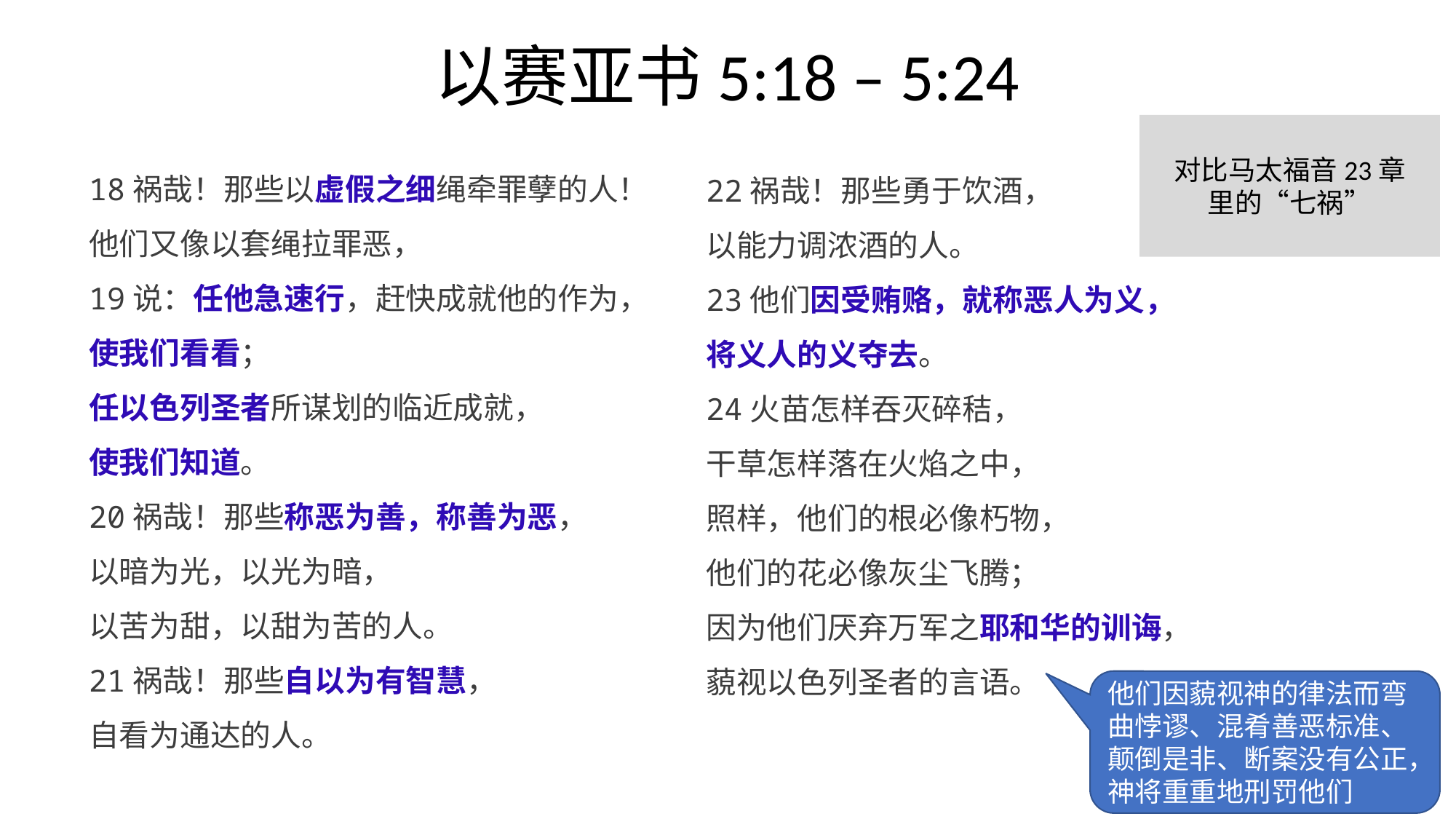

# 以赛亚书5:18 – 5:24

对比马太福音23章
里的“七祸”

18祸哉！那些以虚假之细绳牵罪孽的人！
他们又像以套绳拉罪恶，
19说：任他急速行，赶快成就他的作为，
使我们看看；
任以色列圣者所谋划的临近成就，
使我们知道。
20祸哉！那些称恶为善，称善为恶，
以暗为光，以光为暗，
以苦为甜，以甜为苦的人。
21祸哉！那些自以为有智慧，
自看为通达的人。
22祸哉！那些勇于饮酒，
以能力调浓酒的人。
23他们因受贿赂，就称恶人为义，
将义人的义夺去。
24火苗怎样吞灭碎秸，
干草怎样落在火焰之中，
照样，他们的根必像朽物，
他们的花必像灰尘飞腾；
因为他们厌弃万军之耶和华的训诲，
藐视以色列圣者的言语。

他们因藐视神的律法而弯曲悖谬、混肴善恶标准、颠倒是非、断案没有公正，神将重重地刑罚他们